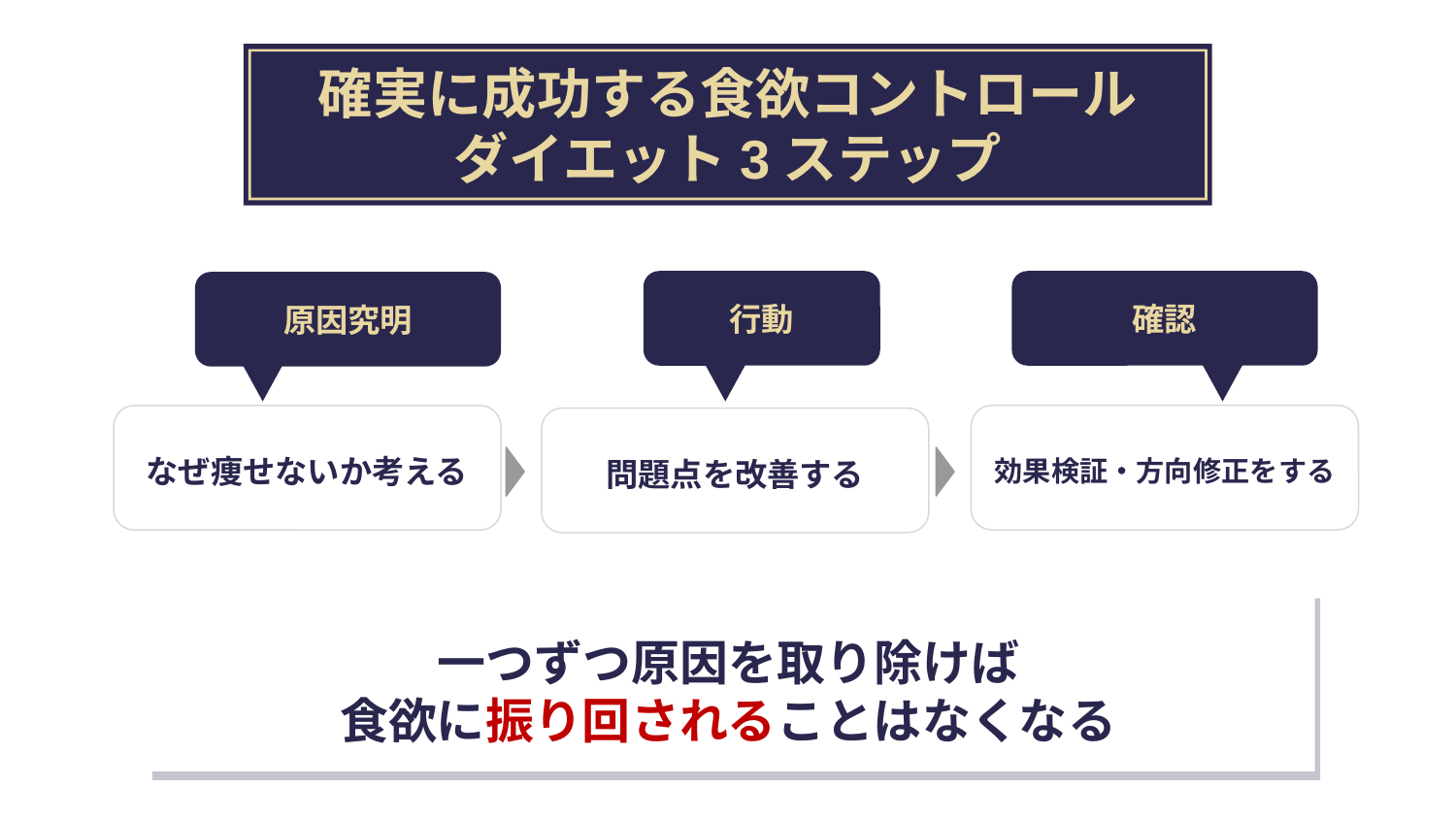

確実に成功する食欲コントロール
ダイエット3ステップ
行動
確認
原因究明

効果検証・方向修正をする
なぜ痩せないか考える
問題点を改善する

一つずつ原因を取り除けば
食欲に振り回されることはなくなる